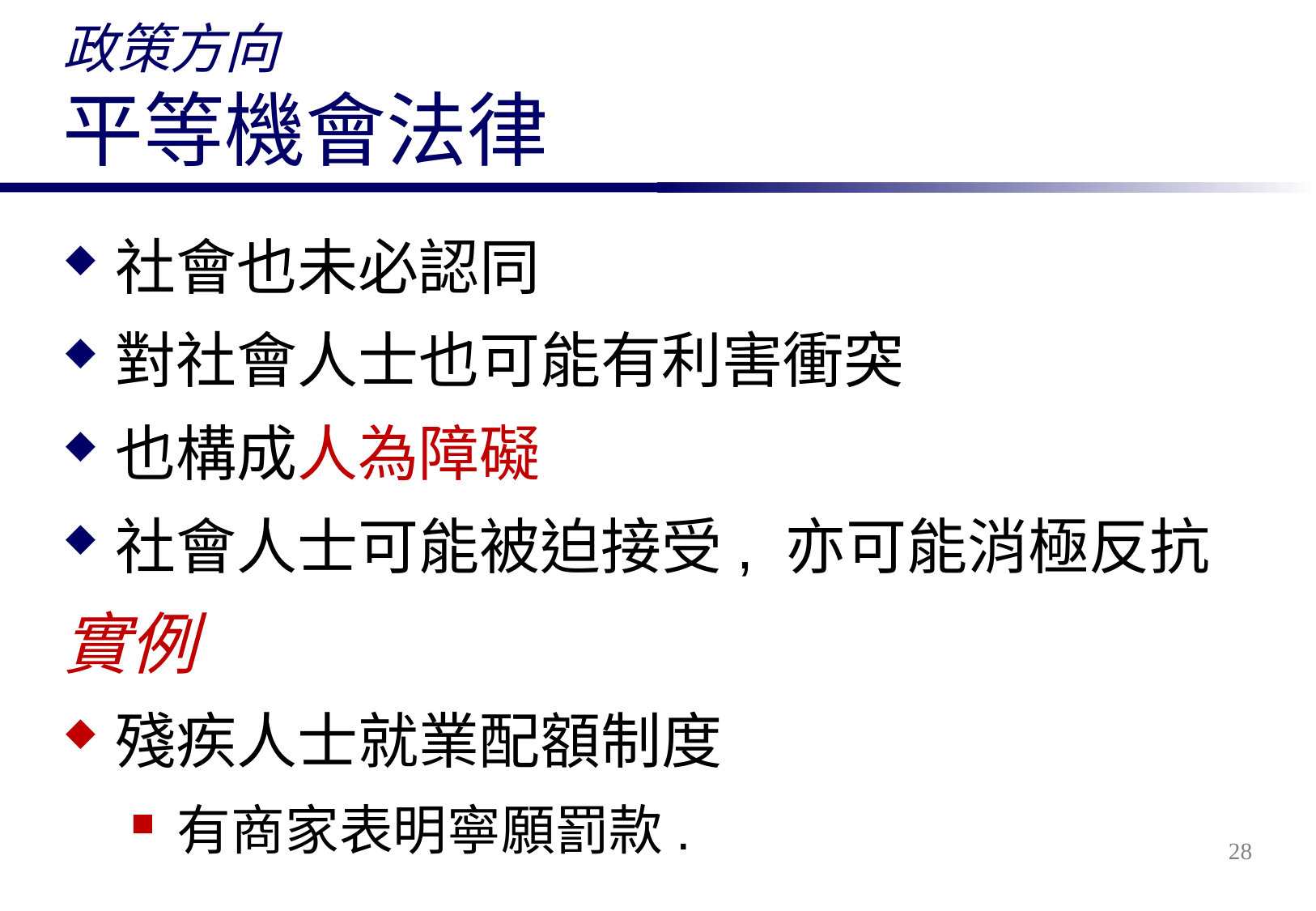

# 政策方向 平等機會法律
社會也未必認同
對社會人士也可能有利害衝突
也構成人為障礙
社會人士可能被迫接受, 亦可能消極反抗
實例
殘疾人士就業配額制度
有商家表明寧願罰款.

28